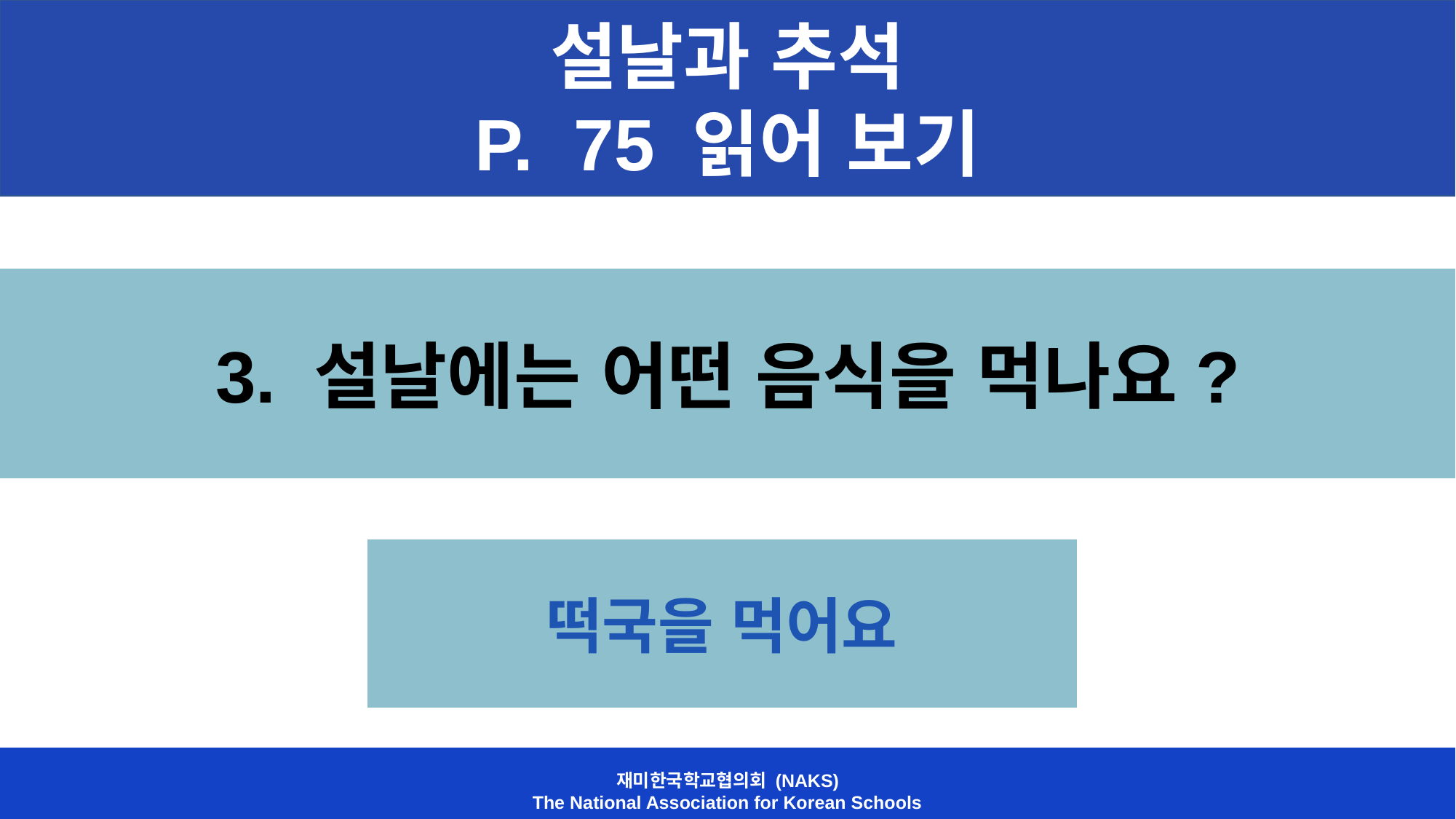

설날과 추석
P.  75 읽어 보기
3. 설날에는 어떤 음식을 먹나요?
떡국을 먹어요
재미한국학교협의회 (NAKS)
The National Association for Korean Schools